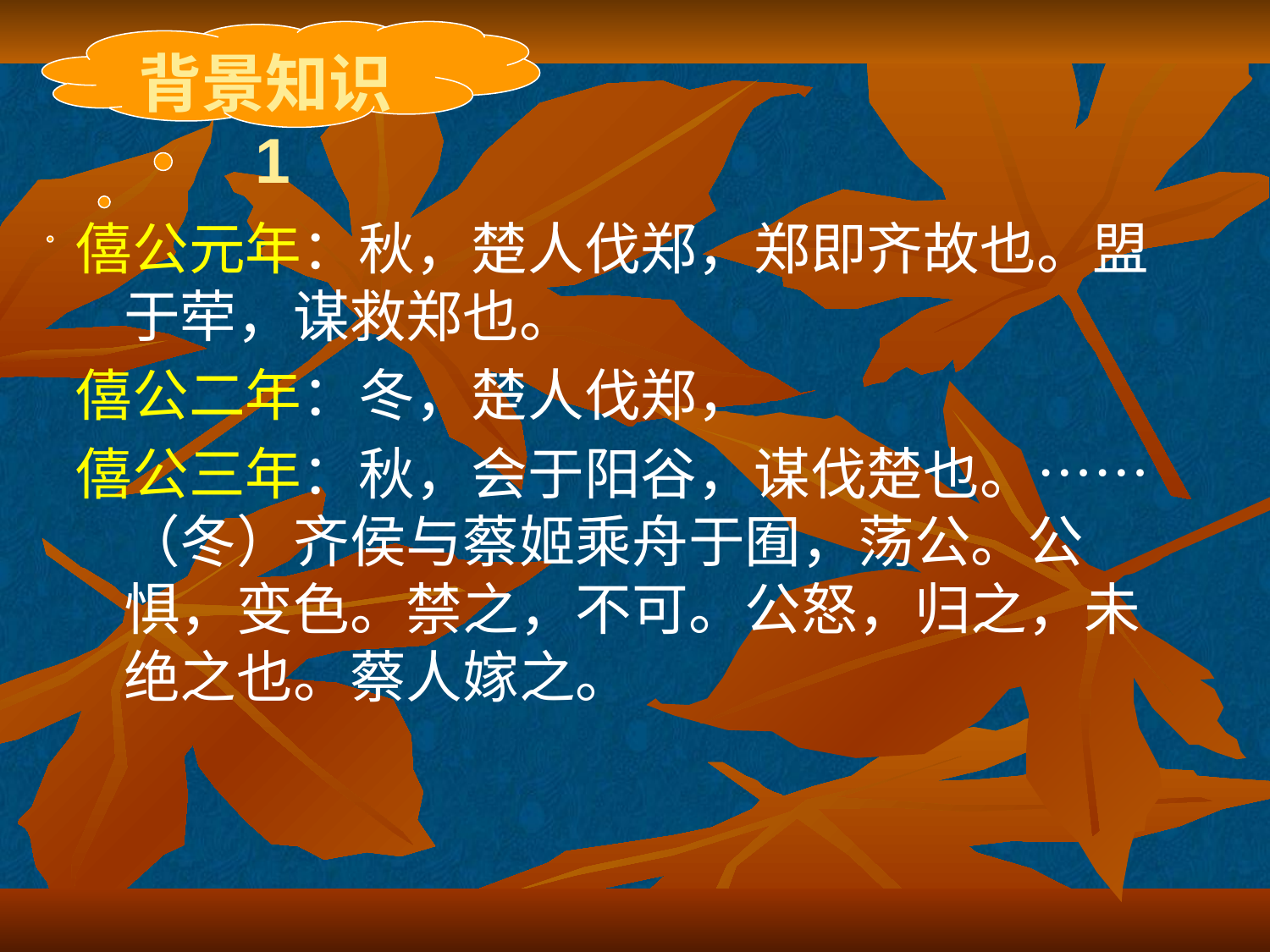

背景知识1
僖公元年：秋，楚人伐郑，郑即齐故也。盟于荦，谋救郑也。
僖公二年：冬，楚人伐郑，
僖公三年：秋，会于阳谷，谋伐楚也。……（冬）齐侯与蔡姬乘舟于囿，荡公。公惧，变色。禁之，不可。公怒，归之，未绝之也。蔡人嫁之。